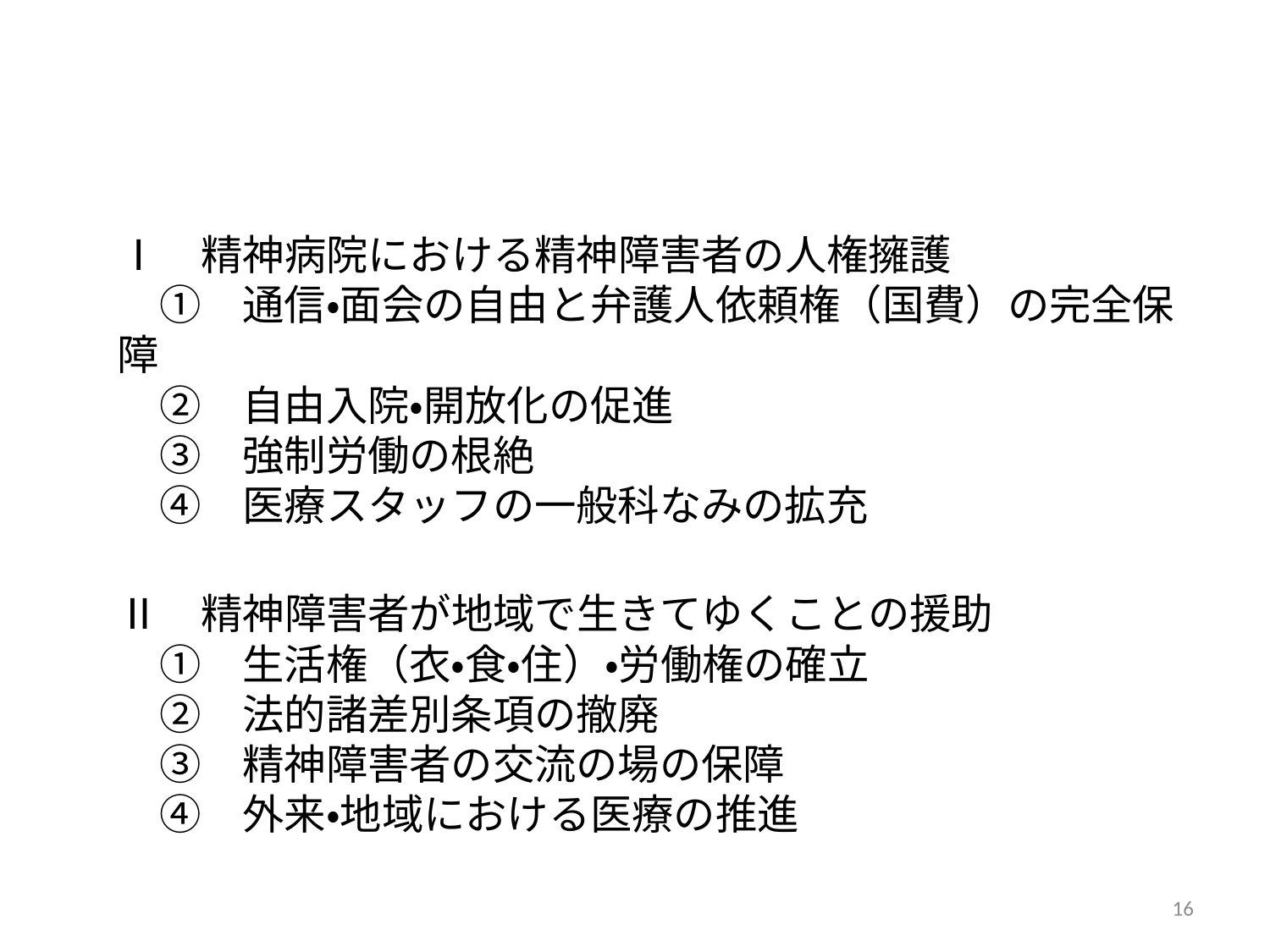

#
　Ⅰ　精神病院における精神障害者の人権擁護
　①　通信・面会の自由と弁護人依頼権（国費）の完全保障
　②　自由入院・開放化の促進
　③　強制労働の根絶
　④　医療スタッフの一般科なみの拡充
　Ⅱ　精神障害者が地域で生きてゆくことの援助
　①　生活権（衣・食・住）・労働権の確立
　②　法的諸差別条項の撤廃
　③　精神障害者の交流の場の保障
　④　外来・地域における医療の推進
16